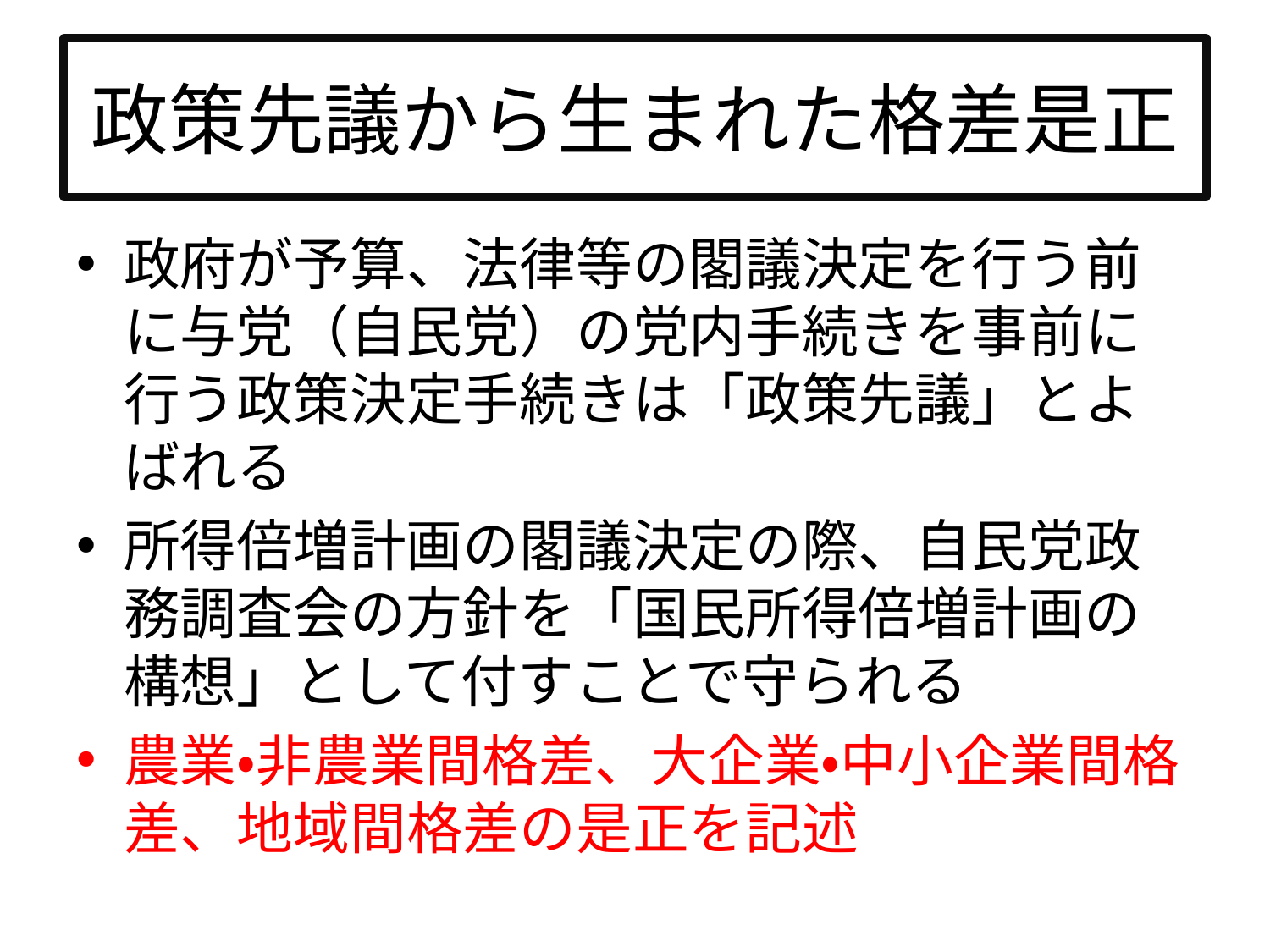

# 政策先議から生まれた格差是正
政府が予算、法律等の閣議決定を行う前に与党（自民党）の党内手続きを事前に行う政策決定手続きは「政策先議」とよばれる
所得倍増計画の閣議決定の際、自民党政務調査会の方針を「国民所得倍増計画の構想」として付すことで守られる
農業・非農業間格差、大企業・中小企業間格差、地域間格差の是正を記述